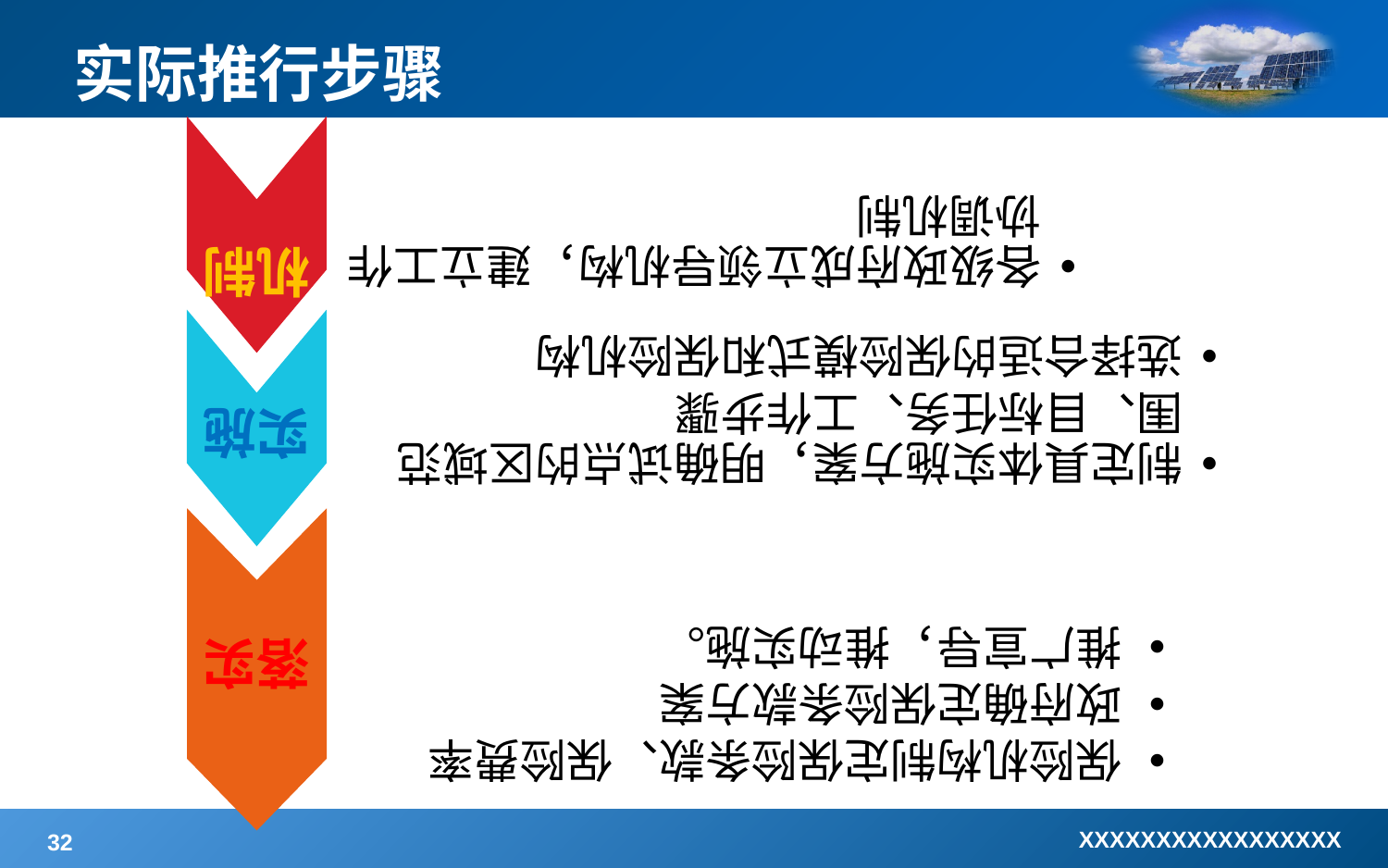

实际推行步骤
各级政府成立领导机构，建立工作协调机制

制定具体实施方案，明确试点的区域范围、目标任务、工作步骤
选择合适的保险模式和保险机构

机制
保险机构制定保险条款、保险费率
政府确定保险条款方案
推广宣导，推动实施。

实施
落实